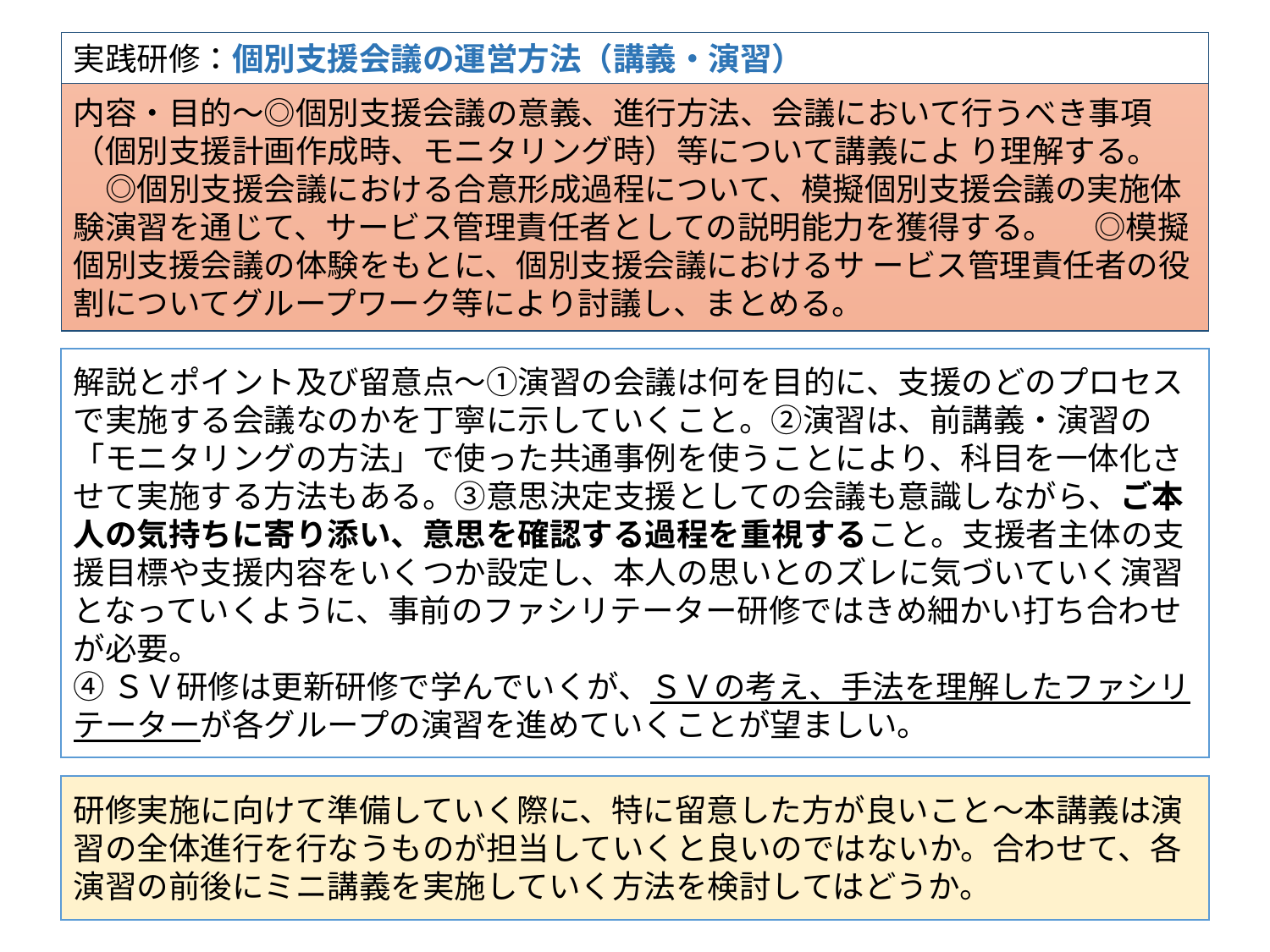

実践研修：個別支援会議の運営方法（講義・演習）
内容・目的～◎個別支援会議の意義、進行方法、会議において行うべき事項 （個別支援計画作成時、モニタリング時）等について講義によ り理解する。 　◎個別支援会議における合意形成過程について、模擬個別支援会議の実施体験演習を通じて、サービス管理責任者としての説明能力を獲得する。 　◎模擬個別支援会議の体験をもとに、個別支援会議におけるサ ービス管理責任者の役割についてグループワーク等により討議し、まとめる。
解説とポイント及び留意点～①演習の会議は何を目的に、支援のどのプロセスで実施する会議なのかを丁寧に示していくこと。②演習は、前講義・演習の「モニタリングの方法」で使った共通事例を使うことにより、科目を一体化させて実施する方法もある。③意思決定支援としての会議も意識しながら、ご本人の気持ちに寄り添い、意思を確認する過程を重視すること。支援者主体の支援目標や支援内容をいくつか設定し、本人の思いとのズレに気づいていく演習となっていくように、事前のファシリテーター研修ではきめ細かい打ち合わせが必要。
④ＳＶ研修は更新研修で学んでいくが、ＳＶの考え、手法を理解したファシリテーターが各グループの演習を進めていくことが望ましい。
研修実施に向けて準備していく際に、特に留意した方が良いこと～本講義は演習の全体進行を行なうものが担当していくと良いのではないか。合わせて、各演習の前後にミニ講義を実施していく方法を検討してはどうか。